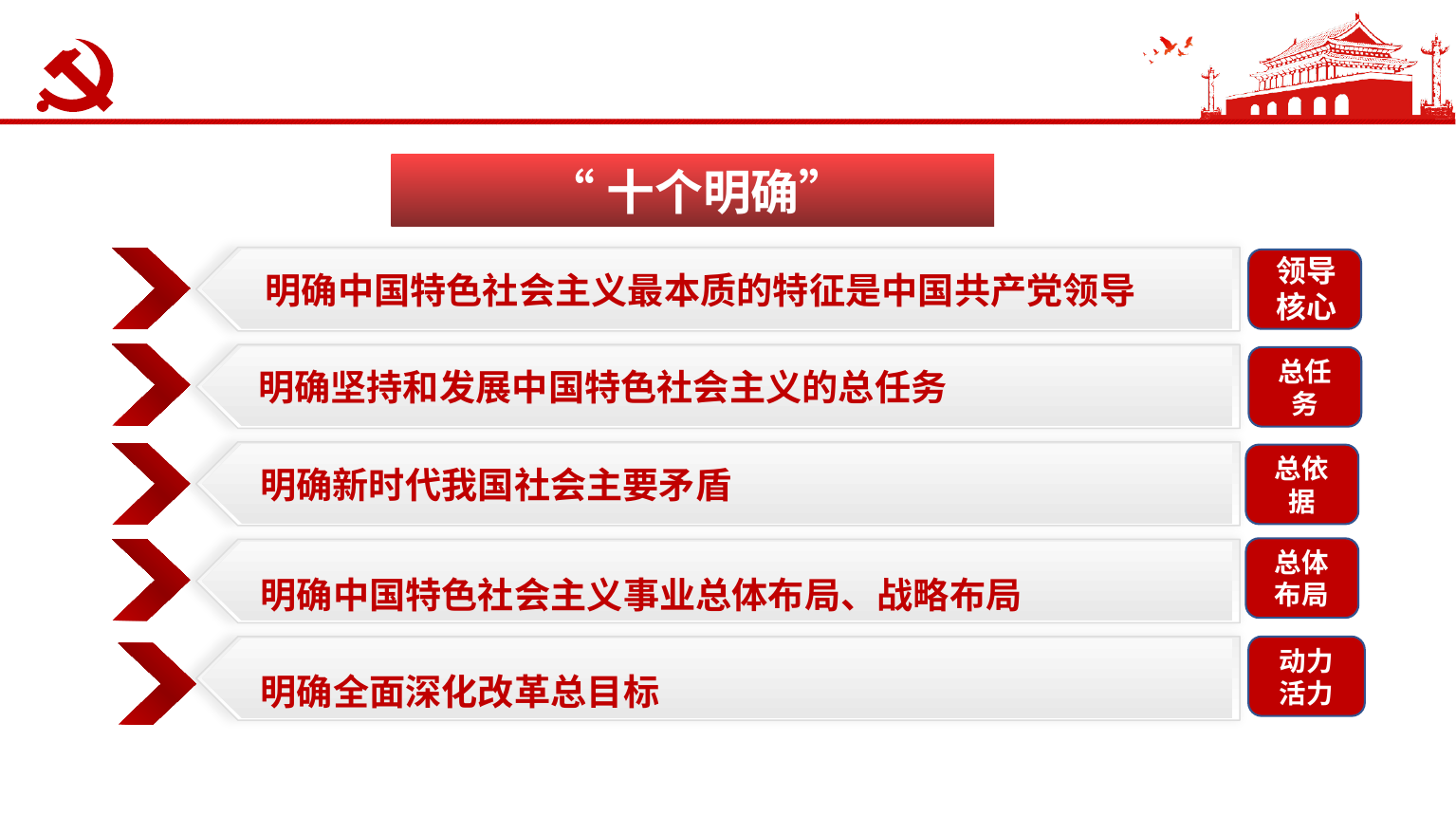

“十个明确”
领导
核心

 明确中国特色社会主义最本质的特征是中国共产党领导

明确坚持和发展中国特色社会主义的总任务

明确新时代我国社会主要矛盾

明确中国特色社会主义事业总体布局、战略布局

明确全面深化改革总目标

总任务

总依据
总体
布局
动力
活力